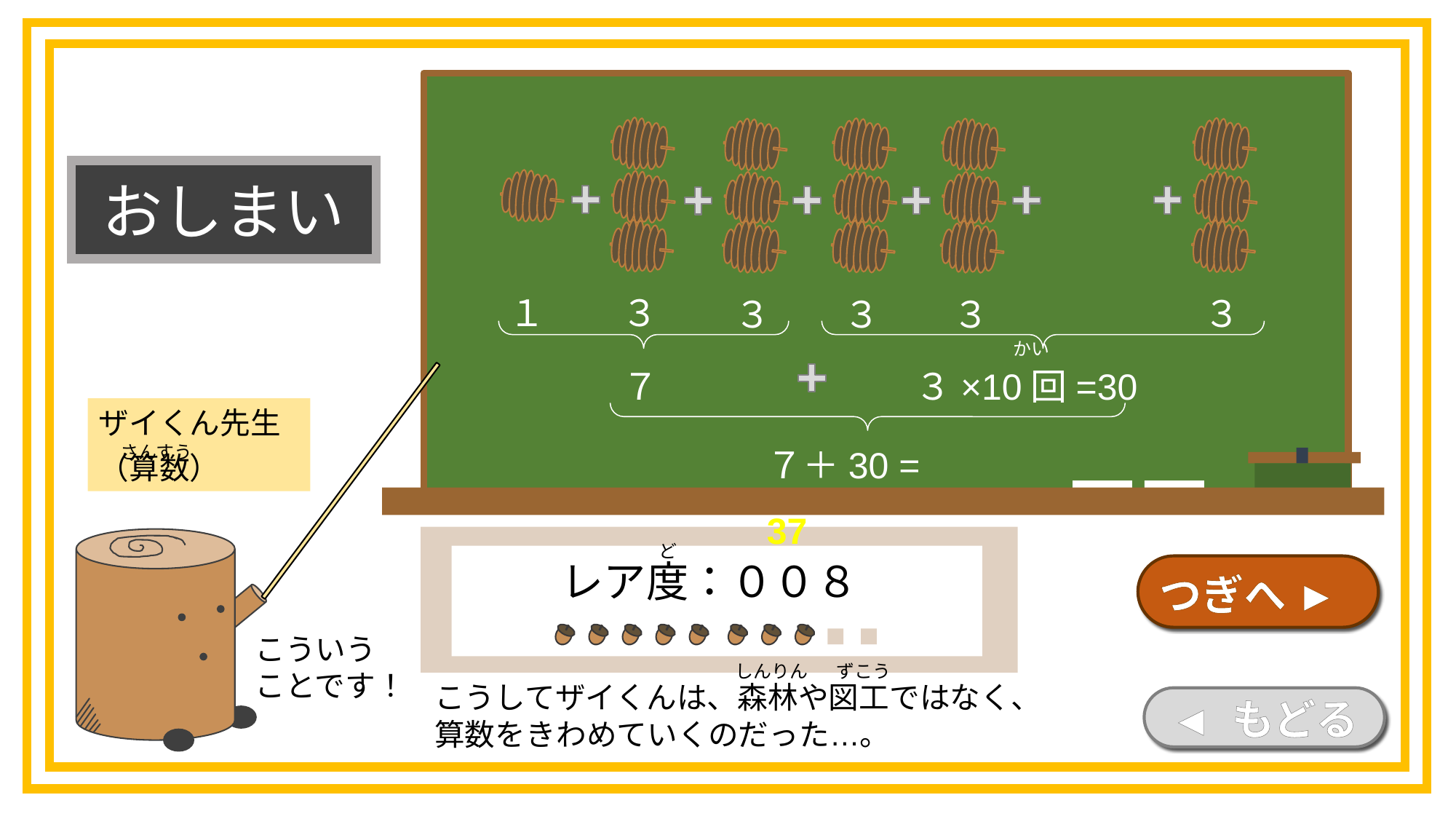

３

３

３

３

３

おしまい

１
かい
７
３×10回=30

ザイくん先生
（算数）
７＋30 = 37
さんすう

ど

レア度：００８

つぎへ ►

戻る

こういう
ことです！

しんりん
ずこう
こうしてザイくんは、森林や図工ではなく、
算数をきわめていくのだった…。
◄ もどる

► 戻る